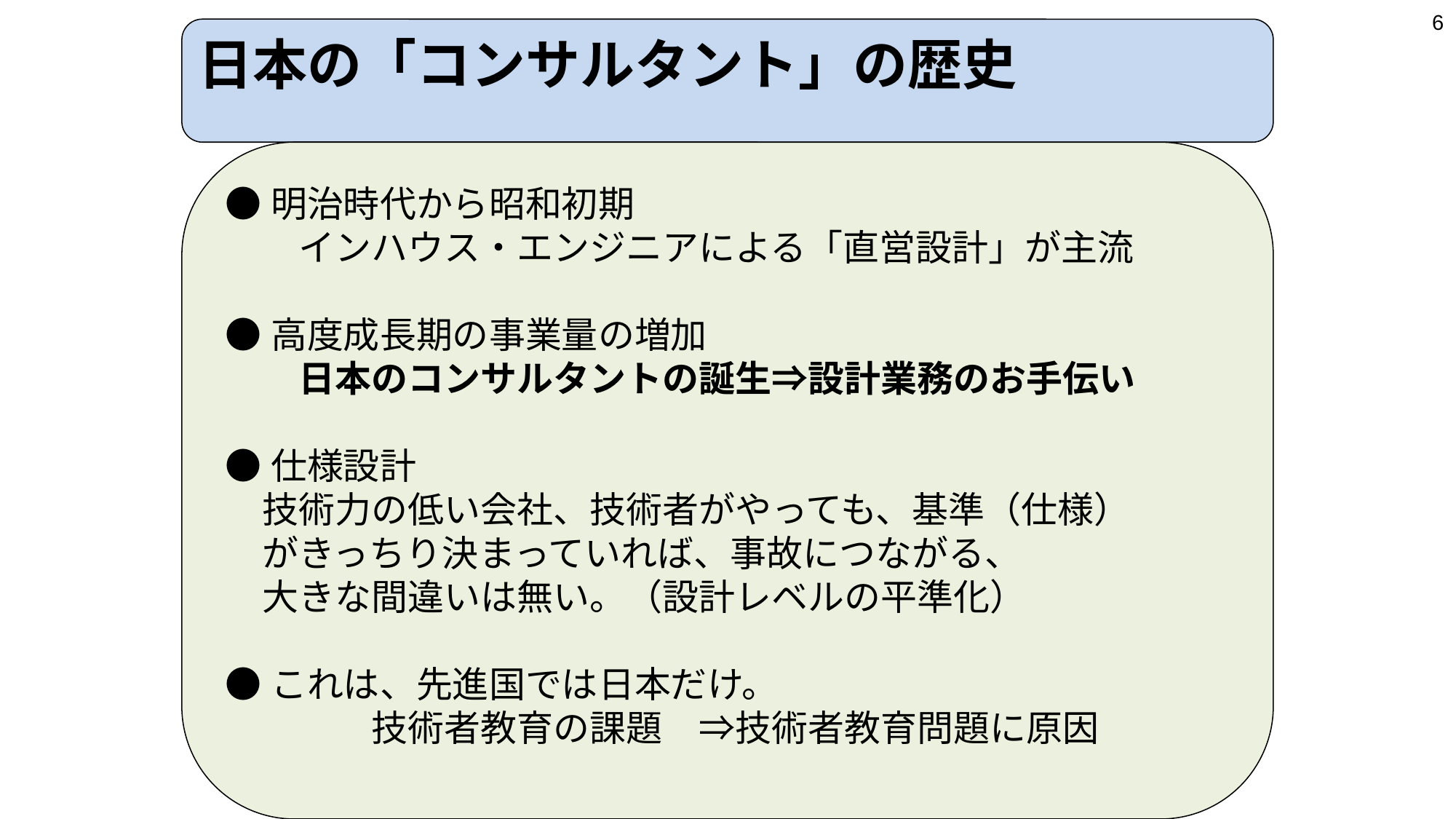

6
日本の「コンサルタント」の歴史
●明治時代から昭和初期
　　インハウス・エンジニアによる「直営設計」が主流

●高度成長期の事業量の増加
　　日本のコンサルタントの誕生⇒設計業務のお手伝い

●仕様設計
　技術力の低い会社、技術者がやっても、基準（仕様）
　がきっちり決まっていれば、事故につながる、
　大きな間違いは無い。（設計レベルの平準化）

●これは、先進国では日本だけ。
　　　　技術者教育の課題　⇒技術者教育問題に原因